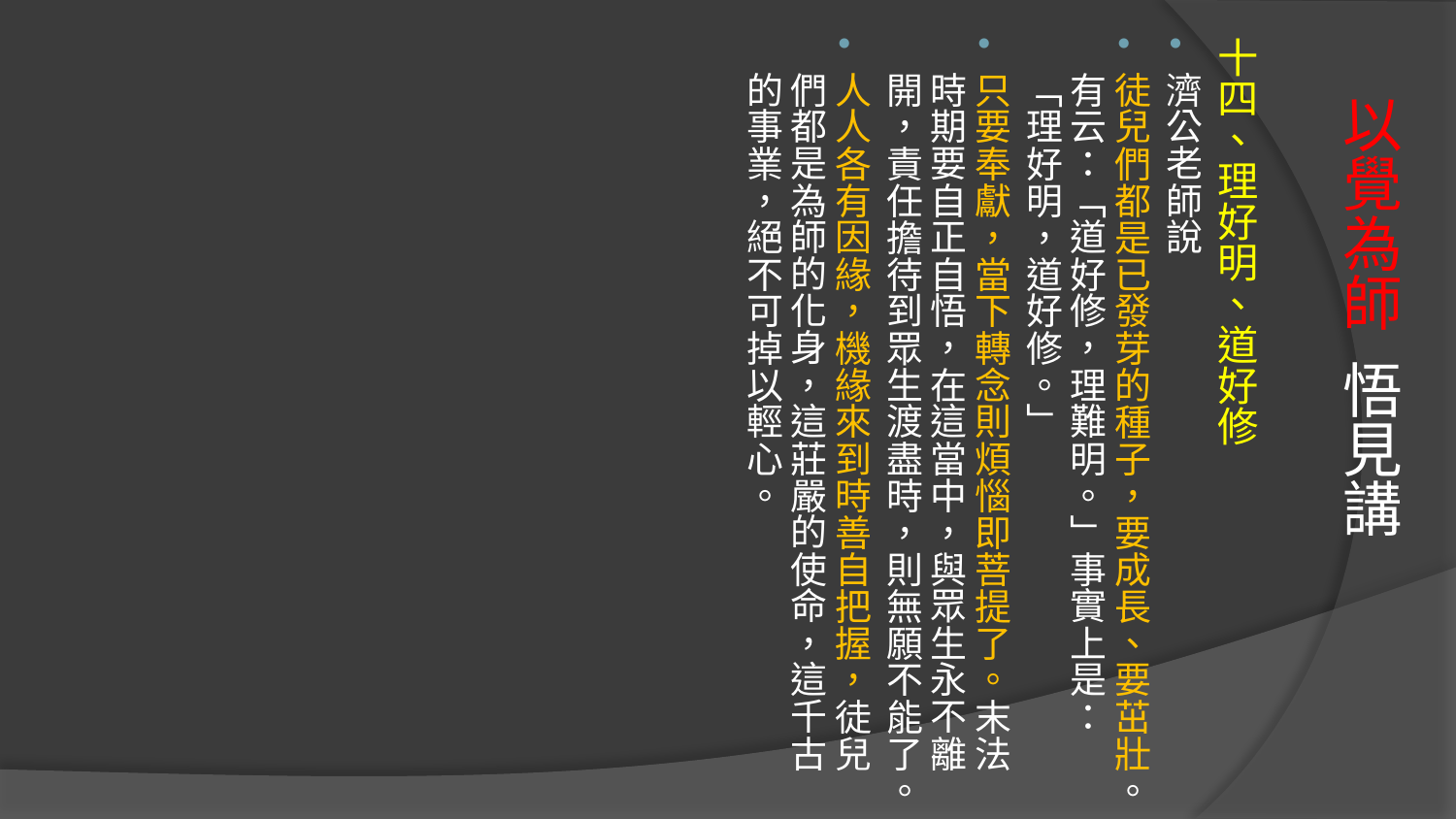

十四、理好明、道好修
濟公老師說
徒兒們都是已發芽的種子，要成長、要茁壯。有云：「道好修，理難明。」事實上是：「理好明，道好修。」
只要奉獻，當下轉念則煩惱即菩提了。末法時期要自正自悟，在這當中，與眾生永不離開，責任擔待到眾生渡盡時，則無願不能了。
人人各有因緣，機緣來到時善自把握，徒兒們都是為師的化身，這莊嚴的使命，這千古的事業，絕不可掉以輕心。

# 以覺為師  悟見講